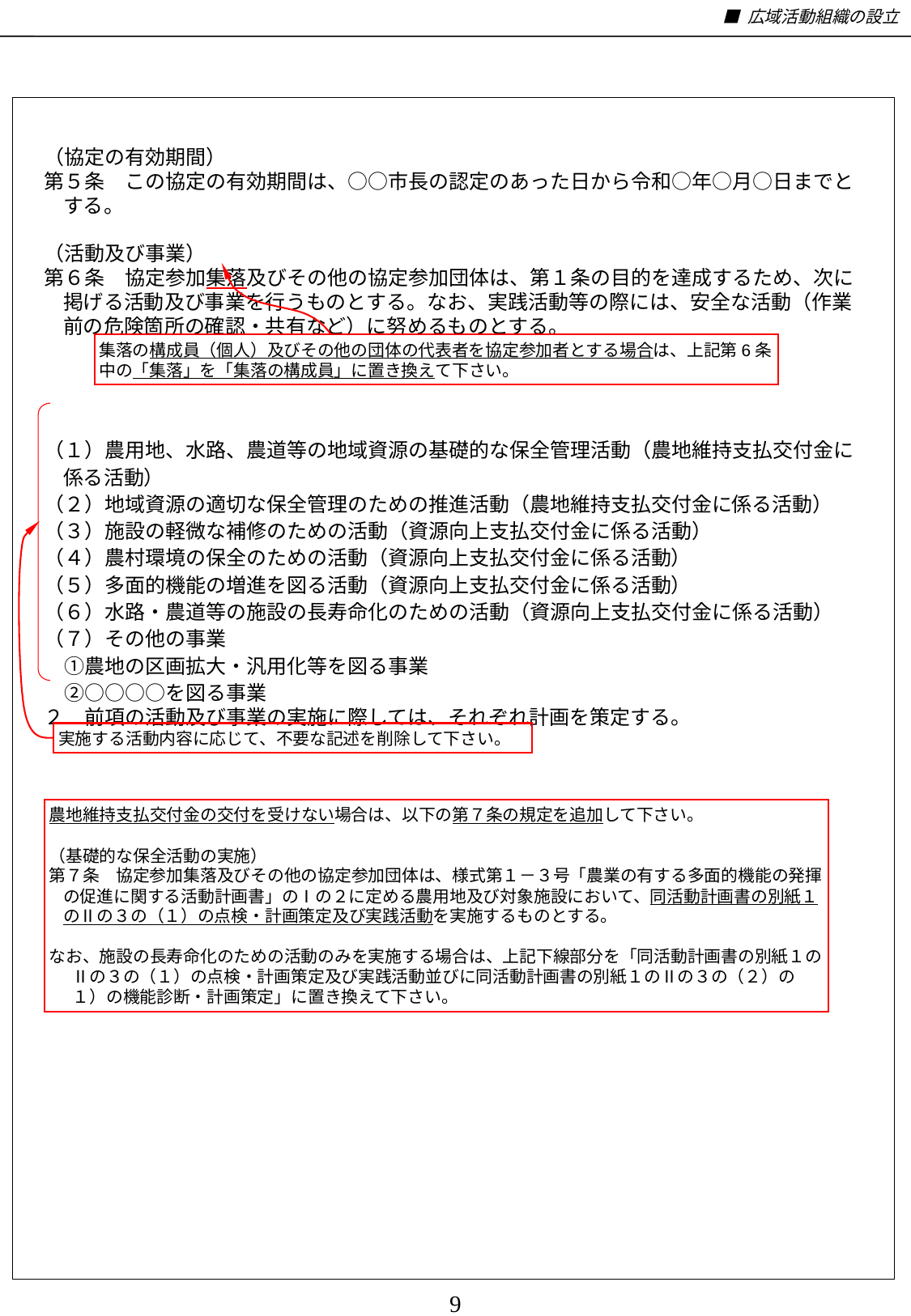

■ 広域活動組織の設立

（協定の有効期間）
第５条　この協定の有効期間は、○○市長の認定のあった日から令和○年○月○日までとする。

（活動及び事業）
第６条　協定参加集落及びその他の協定参加団体は、第１条の目的を達成するため、次に掲げる活動及び事業を行うものとする。なお、実践活動等の際には、安全な活動（作業前の危険箇所の確認・共有など）に努めるものとする。

（１）農用地、水路、農道等の地域資源の基礎的な保全管理活動（農地維持支払交付金に係る活動）
（２）地域資源の適切な保全管理のための推進活動（農地維持支払交付金に係る活動）
（３）施設の軽微な補修のための活動（資源向上支払交付金に係る活動）
（４）農村環境の保全のための活動（資源向上支払交付金に係る活動）
（５）多面的機能の増進を図る活動（資源向上支払交付金に係る活動）
（６）水路・農道等の施設の長寿命化のための活動（資源向上支払交付金に係る活動）
（７）その他の事業
　①農地の区画拡大・汎用化等を図る事業
　②○○○○を図る事業
２　前項の活動及び事業の実施に際しては、それぞれ計画を策定する。

集落の構成員（個人）及びその他の団体の代表者を協定参加者とする場合は、上記第6条中の「集落」を「集落の構成員」に置き換えて下さい。

実施する活動内容に応じて、不要な記述を削除して下さい。
農地維持支払交付金の交付を受けない場合は、以下の第７条の規定を追加して下さい。

（基礎的な保全活動の実施）
第７条　協定参加集落及びその他の協定参加団体は、様式第１－３号「農業の有する多面的機能の発揮の促進に関する活動計画書」のⅠの２に定める農用地及び対象施設において、同活動計画書の別紙１のⅡの３の（１）の点検・計画策定及び実践活動を実施するものとする。

なお、施設の長寿命化のための活動のみを実施する場合は、上記下線部分を「同活動計画書の別紙１のⅡの３の（１）の点検・計画策定及び実践活動並びに同活動計画書の別紙１のⅡの３の（２）の１）の機能診断・計画策定」に置き換えて下さい。
9